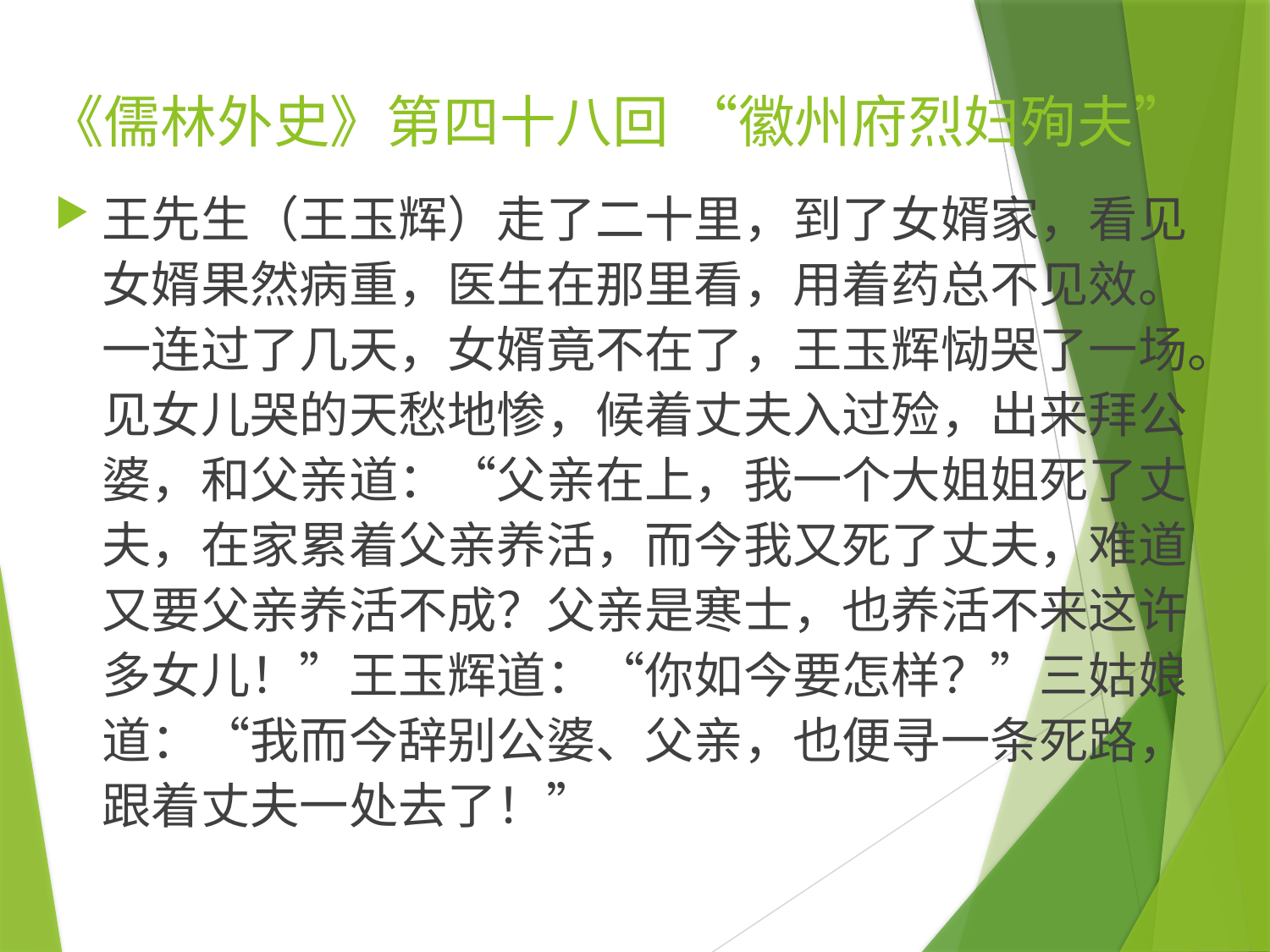

# 《儒林外史》第四十八回 “徽州府烈妇殉夫”
王先生（王玉辉）走了二十里，到了女婿家，看见女婿果然病重，医生在那里看，用着药总不见效。一连过了几天，女婿竟不在了，王玉辉恸哭了一场。见女儿哭的天愁地惨，候着丈夫入过殓，出来拜公婆，和父亲道：“父亲在上，我一个大姐姐死了丈夫，在家累着父亲养活，而今我又死了丈夫，难道又要父亲养活不成？父亲是寒士，也养活不来这许多女儿！”王玉辉道：“你如今要怎样？”三姑娘道：“我而今辞别公婆、父亲，也便寻一条死路，跟着丈夫一处去了！”